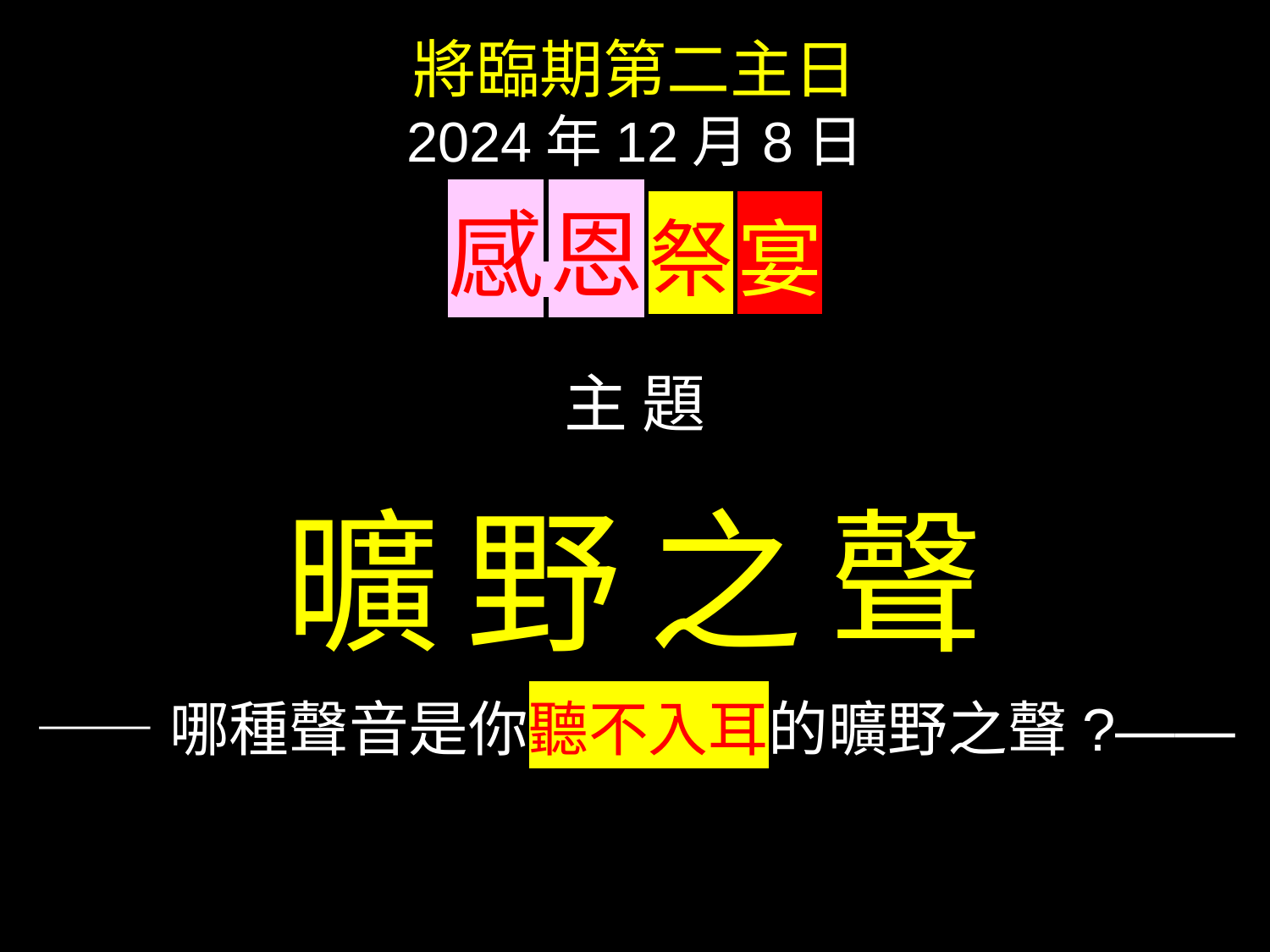

將臨期第二主日
2024年12月8日
感 恩 祭 宴

主 題

曠野之聲
——哪種聲音是你聽不入耳的曠野之聲?——